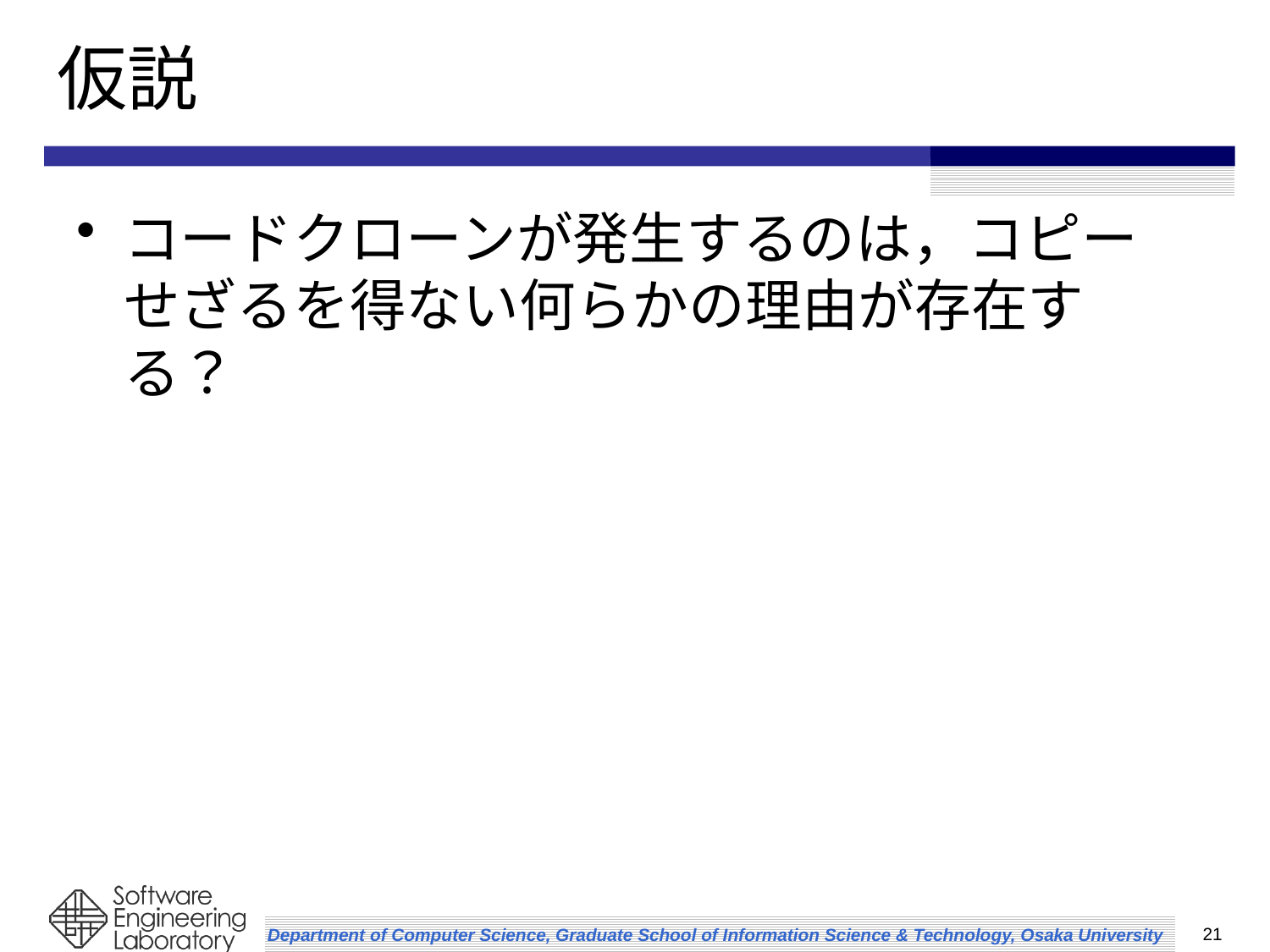

# 仮説
コードクローンが発生するのは，コピーせざるを得ない何らかの理由が存在する？
21